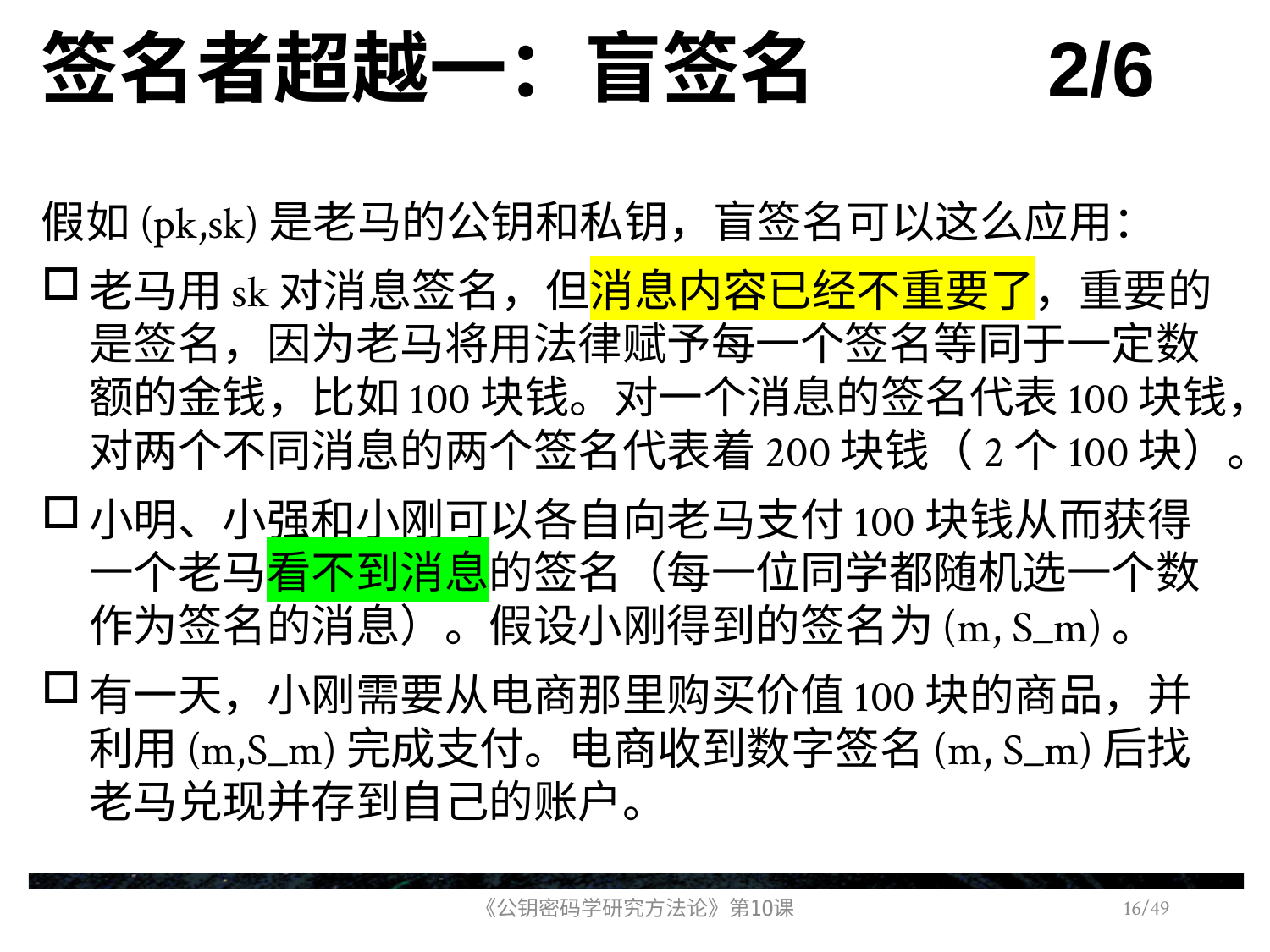

# 签名者超越一：盲签名            2/6
假如(pk,sk)是老马的公钥和私钥，盲签名可以这么应用：
老马用sk对消息签名，但消息内容已经不重要了，重要的是签名，因为老马将用法律赋予每一个签名等同于一定数额的金钱，比如100块钱。对一个消息的签名代表100块钱，对两个不同消息的两个签名代表着200块钱（2个100块）。
小明、小强和小刚可以各自向老马支付100块钱从而获得一个老马看不到消息的签名（每一位同学都随机选一个数作为签名的消息）。假设小刚得到的签名为(m, S_m)。
有一天，小刚需要从电商那里购买价值100块的商品，并利用(m,S_m)完成支付。电商收到数字签名(m, S_m)后找老马兑现并存到自己的账户。
《公钥密码学研究方法论》第10课
16/49